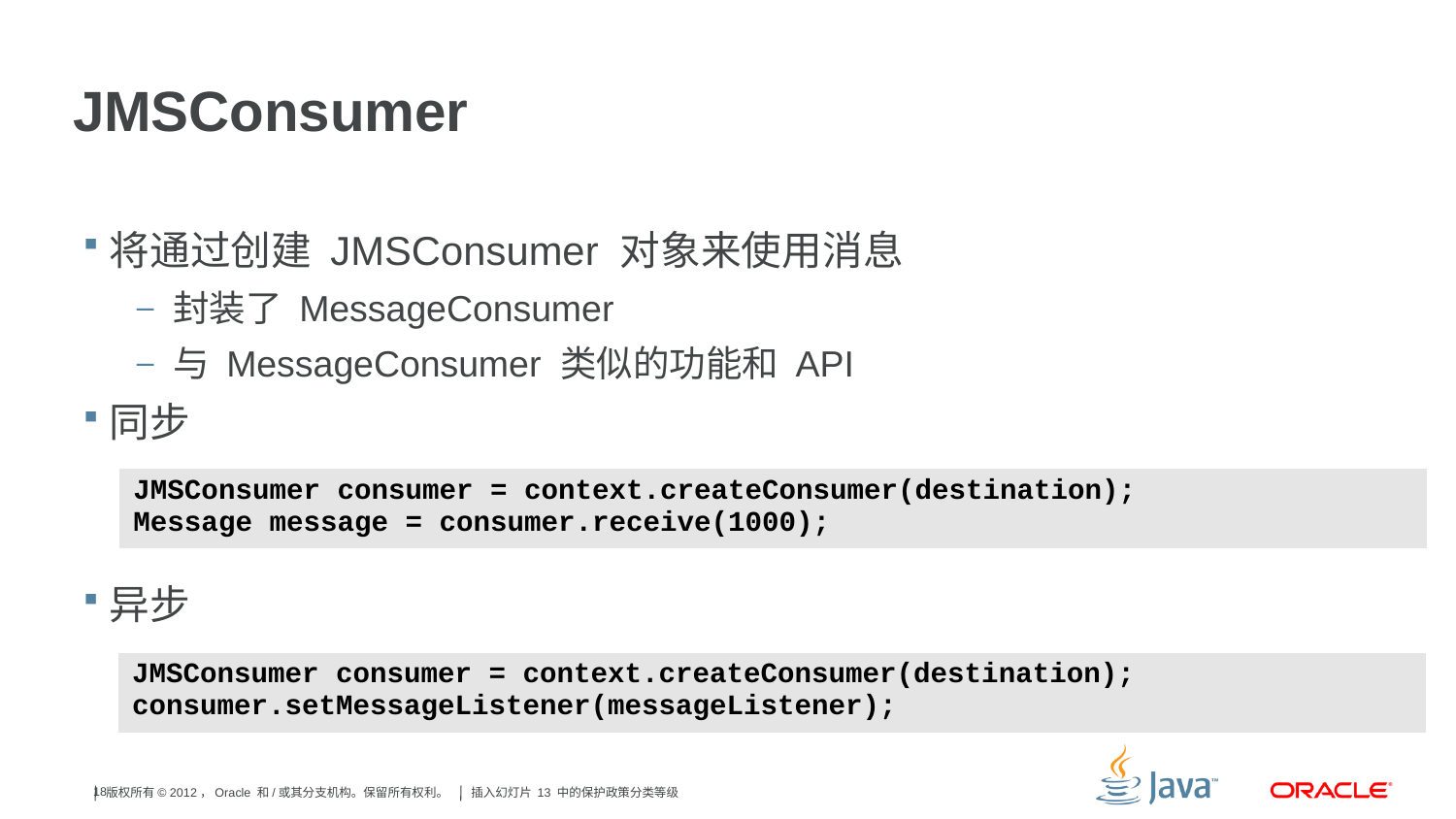

# JMSConsumer

将通过创建 JMSConsumer 对象来使用消息
封装了 MessageConsumer
与 MessageConsumer 类似的功能和 API
同步

异步
| JMSConsumer consumer = context.createConsumer(destination); Message message = consumer.receive(1000); |
| --- |
| JMSConsumer consumer = context.createConsumer(destination); consumer.setMessageListener(messageListener); |
| --- |